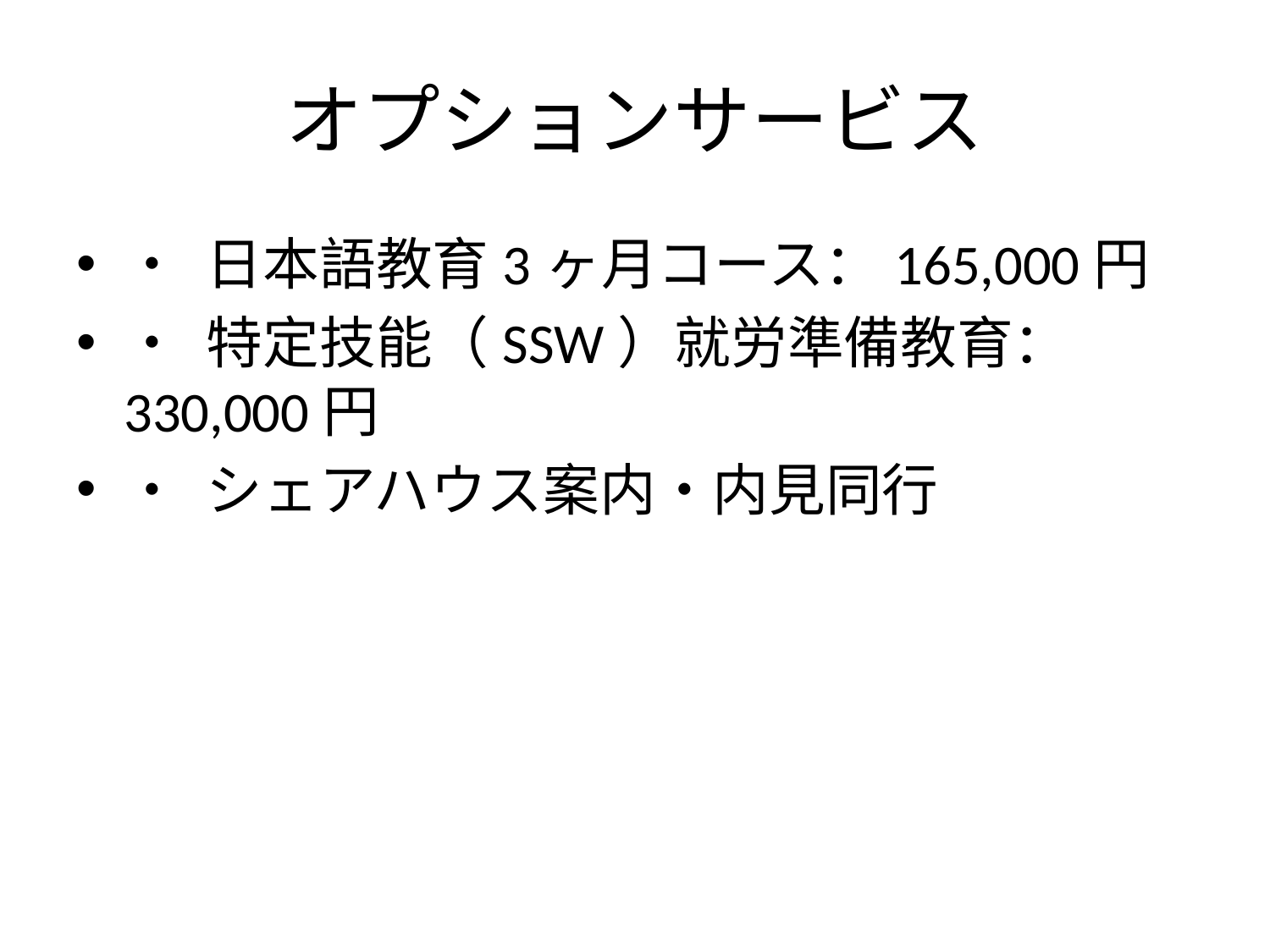

# オプションサービス
• 日本語教育3ヶ月コース：165,000円
• 特定技能（SSW）就労準備教育：330,000円
• シェアハウス案内・内見同行